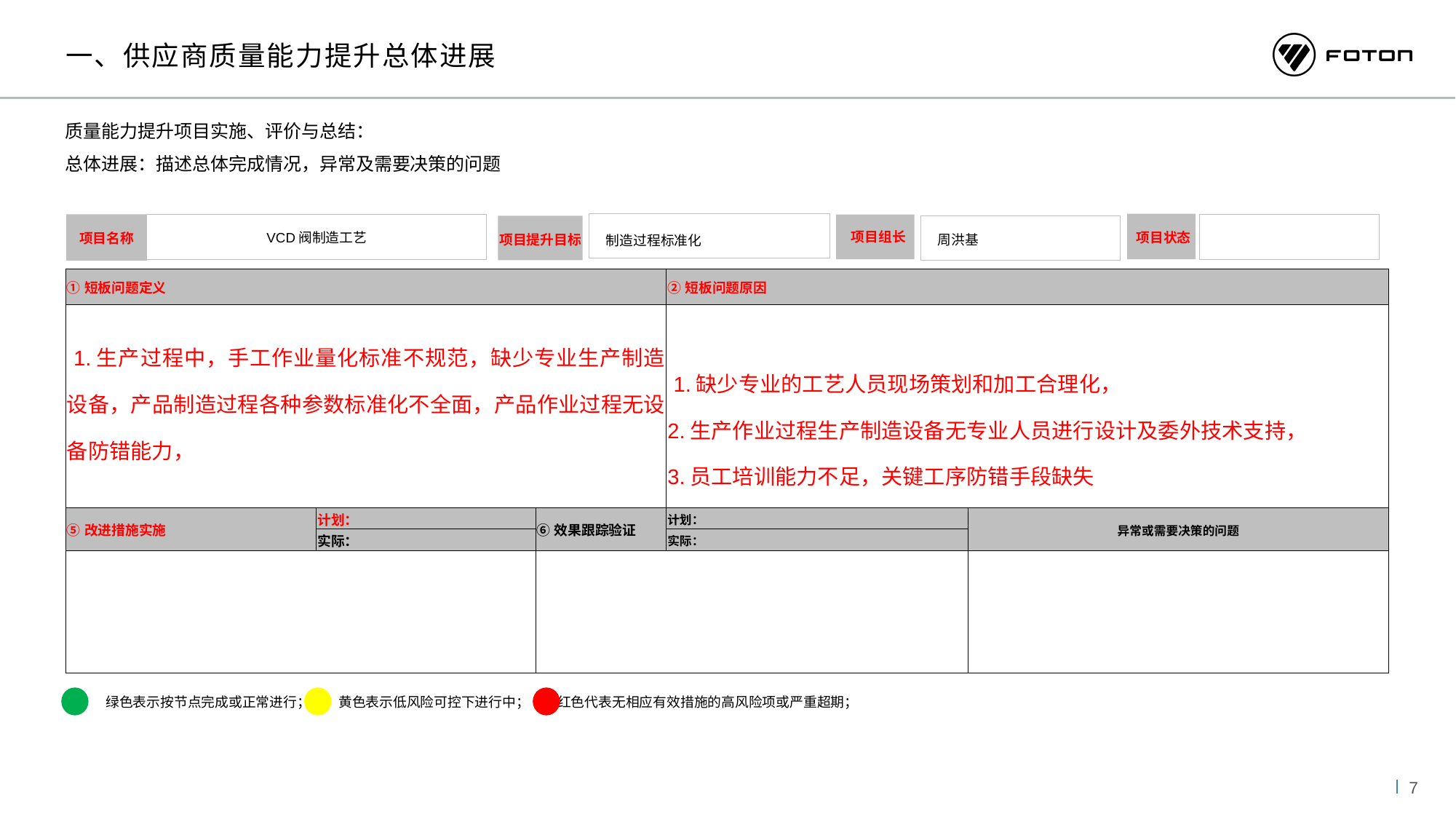

一、供应商质量能力提升总体进展
质量能力提升项目实施、评价与总结：
总体进展：描述总体完成情况，异常及需要决策的问题

项目状态

项目名称

项目组长
项目提升目标
涉及产品
 制造过程标准化

VCD阀制造工艺
 周洪基
| ①短板问题定义 |  |  | ②短板问题原因 |  |
| --- | --- | --- | --- | --- |
| 1.生产过程中，手工作业量化标准不规范，缺少专业生产制造 设备，产品制造过程各种参数标准化不全面，产品作业过程无设备防错能力， |  |  | 1.缺少专业的工艺人员现场策划和加工合理化， 2.生产作业过程生产制造设备无专业人员进行设计及委外技术支持， 3.员工培训能力不足，关键工序防错手段缺失 |  |
| ⑤改进措施实施 | 计划： | ⑥效果跟踪验证 | 计划： | 异常或需要决策的问题 |
|  | 实际： |  | 实际： |  |
|  |  |  |  |  |

绿色表示按节点完成或正常进行；         黄色表示低风险可控下进行中；         红色代表无相应有效措施的高风险项或严重超期；